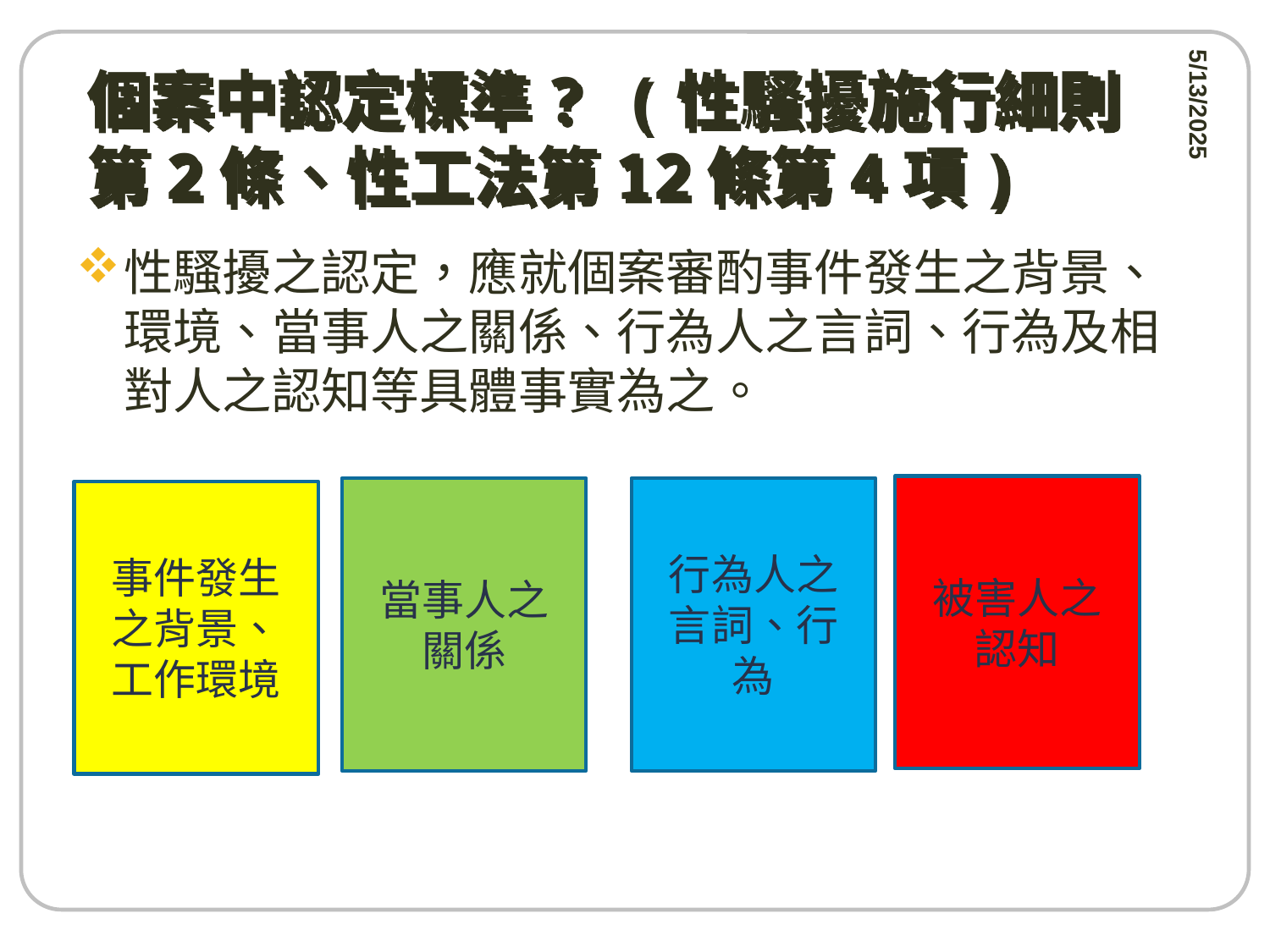

# 個案中認定標準? (性騷擾施行細則第2條、性工法第12條第4項)
5/13/2025
性騷擾之認定，應就個案審酌事件發生之背景、環境、當事人之關係、行為人之言詞、行為及相對人之認知等具體事實為之。
被害人之認知
當事人之關係
行為人之言詞、行為
事件發生之背景、工作環境